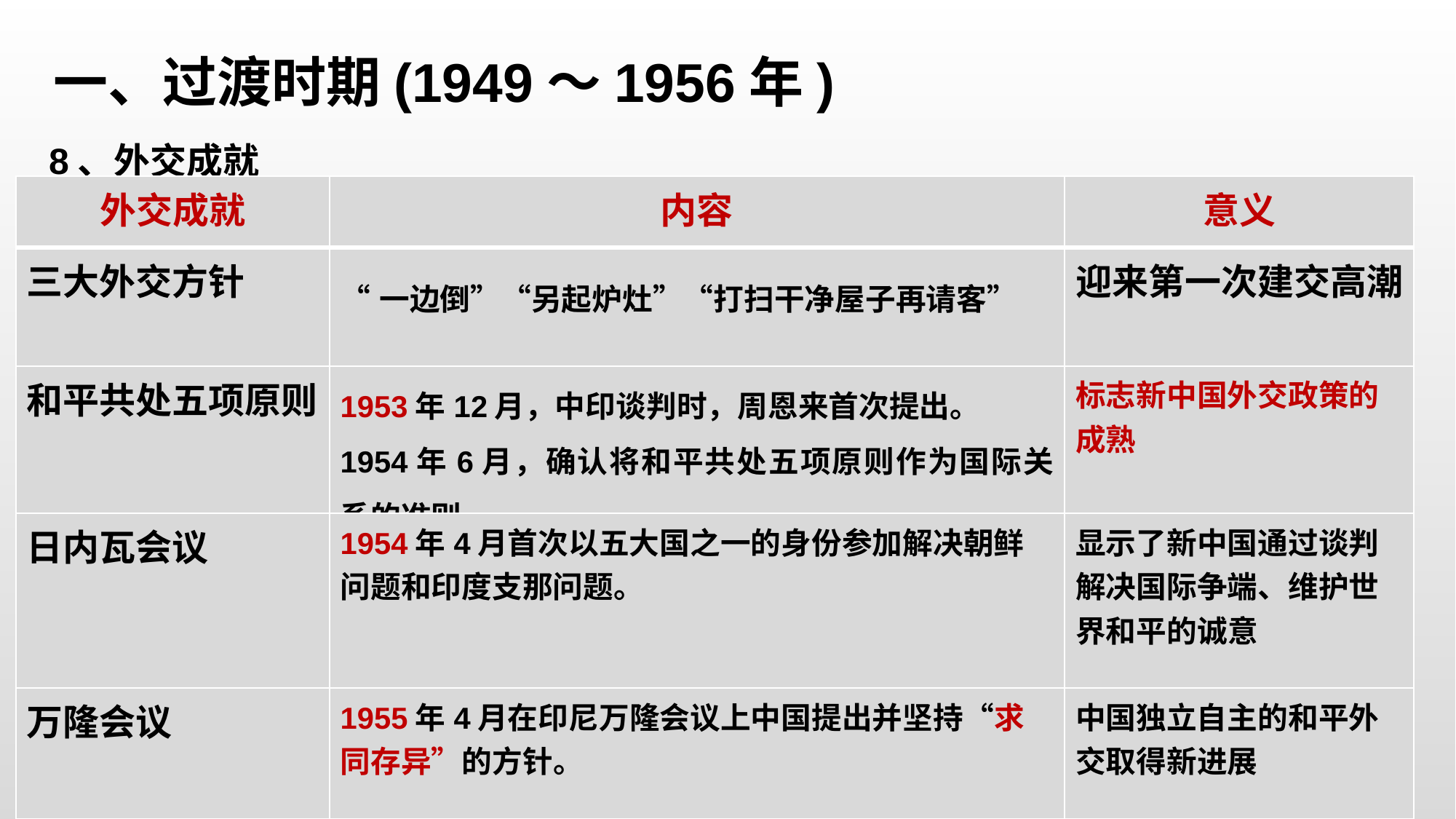

一、过渡时期(1949～1956年)
8、外交成就

| 外交成就 | 内容 | 意义 |
| --- | --- | --- |
| 三大外交方针 | “一边倒”“另起炉灶”“打扫干净屋子再请客” | 迎来第一次建交高潮 |
| 和平共处五项原则 | 1953年12月，中印谈判时，周恩来首次提出。 1954年6月，确认将和平共处五项原则作为国际关系的准则。 | 标志新中国外交政策的成熟 |
| 日内瓦会议 | 1954年4月首次以五大国之一的身份参加解决朝鲜问题和印度支那问题。 | 显示了新中国通过谈判解决国际争端、维护世界和平的诚意 |
| 万隆会议 | 1955年4月在印尼万隆会议上中国提出并坚持“求同存异”的方针。 | 中国独立自主的和平外交取得新进展 |